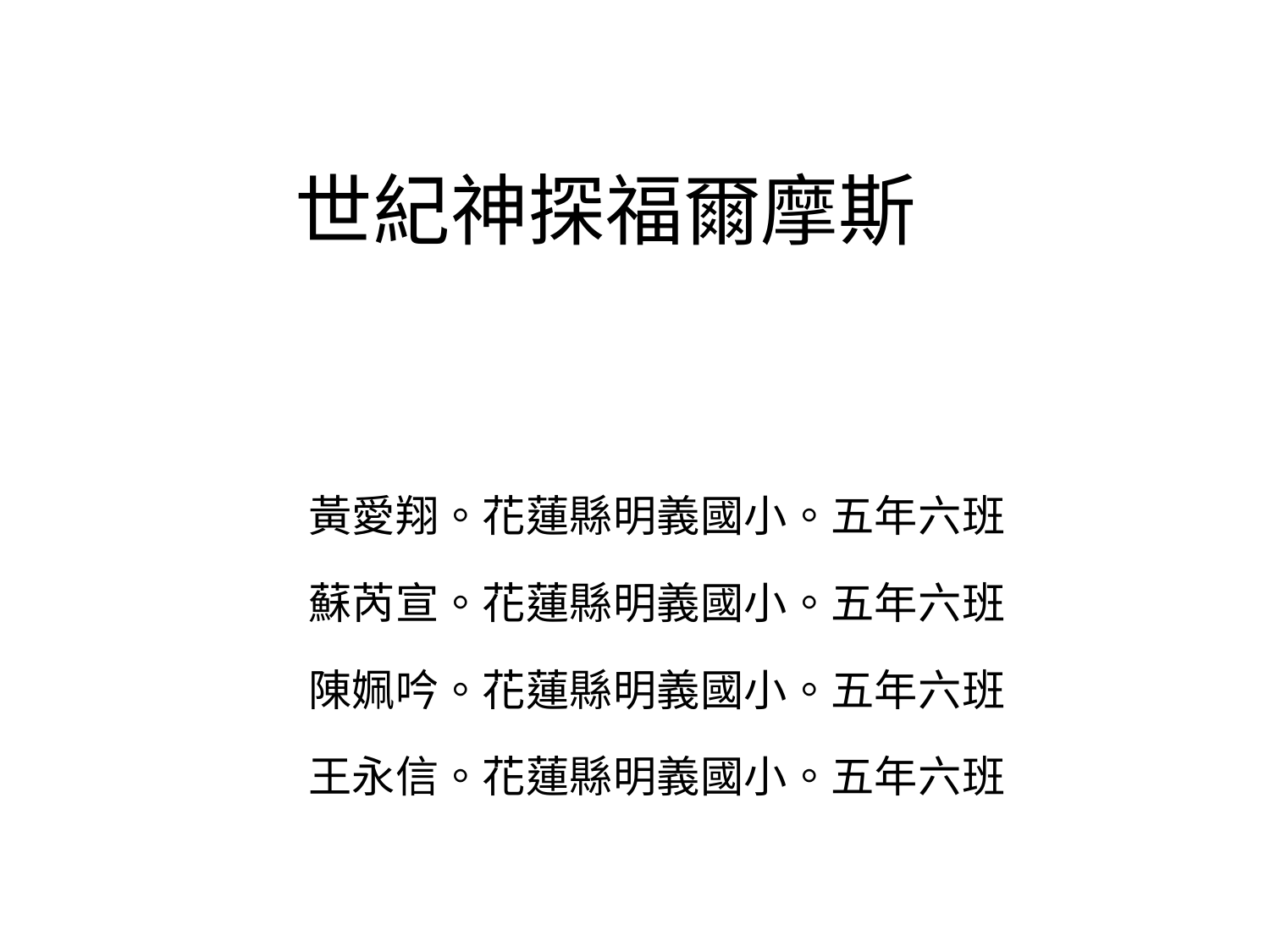

# 世紀神探福爾摩斯
黃愛翔。花蓮縣明義國小。五年六班
蘇芮宣。花蓮縣明義國小。五年六班
陳姵吟。花蓮縣明義國小。五年六班
王永信。花蓮縣明義國小。五年六班